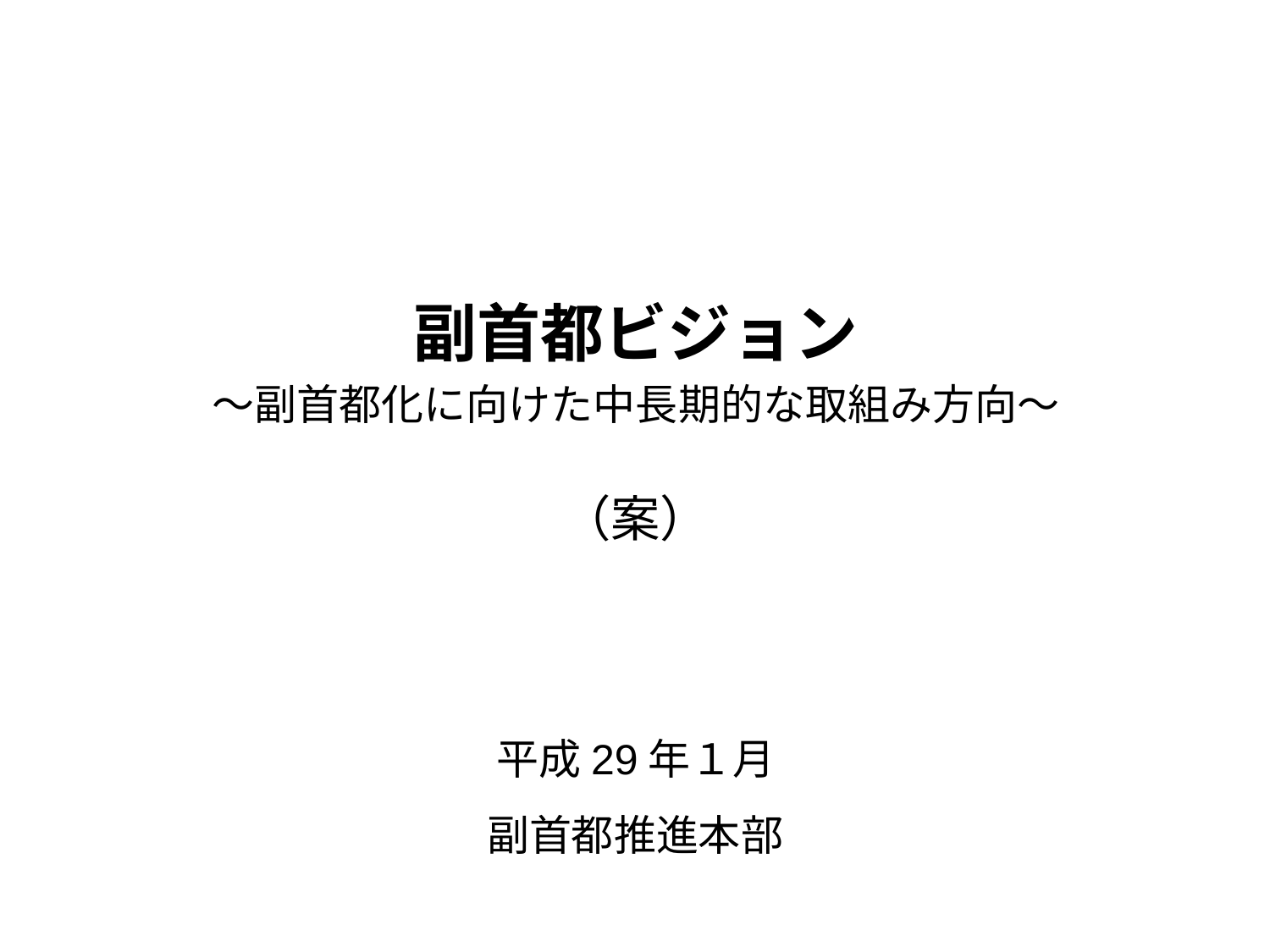

副首都ビジョン
～副首都化に向けた中長期的な取組み方向～

（案）

平成29年１月
副首都推進本部